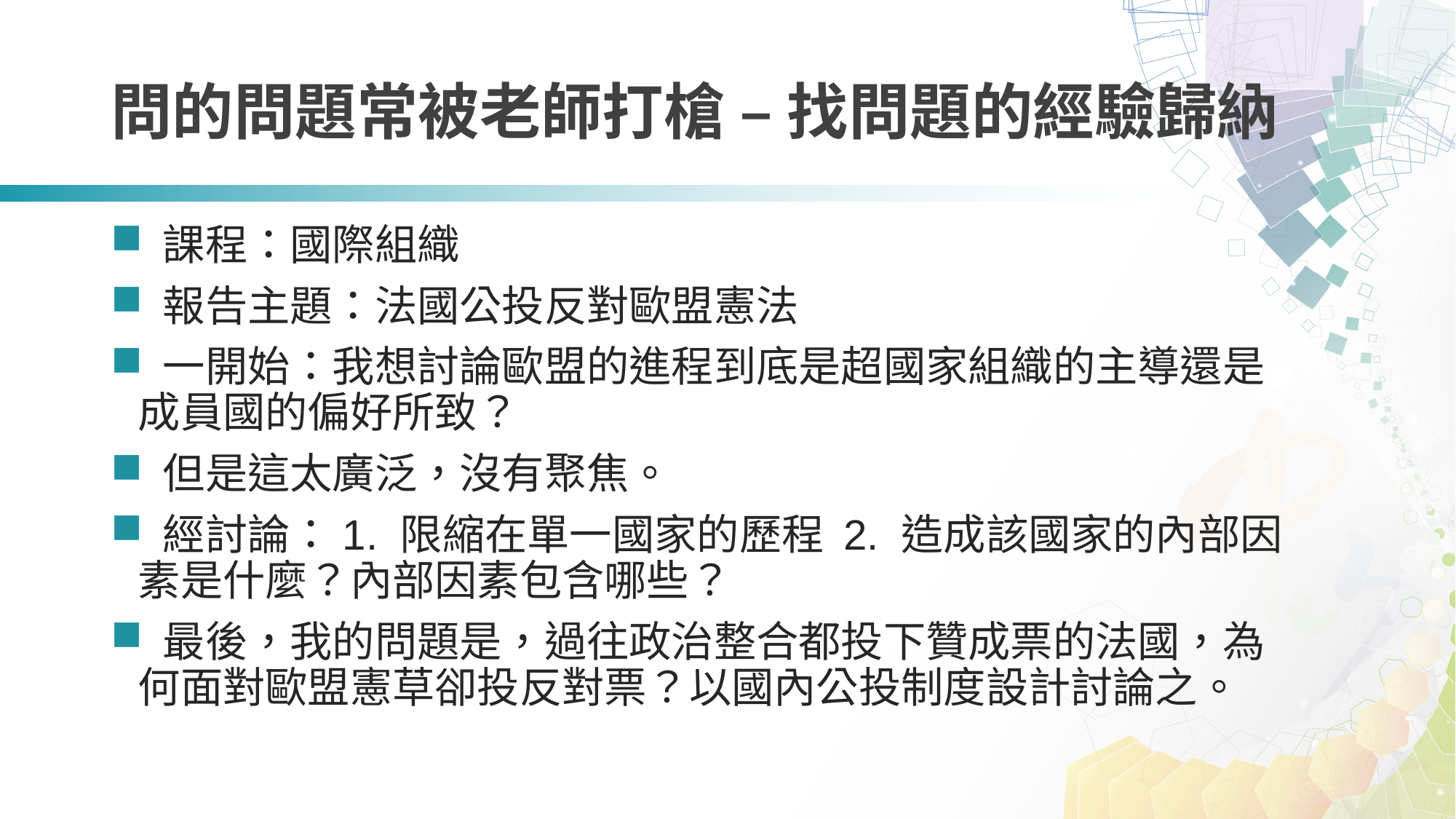

# 問的問題常被老師打槍 – 找問題的經驗歸納
 課程：國際組織
 報告主題：法國公投反對歐盟憲法
 一開始：我想討論歐盟的進程到底是超國家組織的主導還是成員國的偏好所致？
 但是這太廣泛，沒有聚焦。
 經討論：1. 限縮在單一國家的歷程 2. 造成該國家的內部因素是什麼？內部因素包含哪些？
 最後，我的問題是，過往政治整合都投下贊成票的法國，為何面對歐盟憲草卻投反對票？以國內公投制度設計討論之。